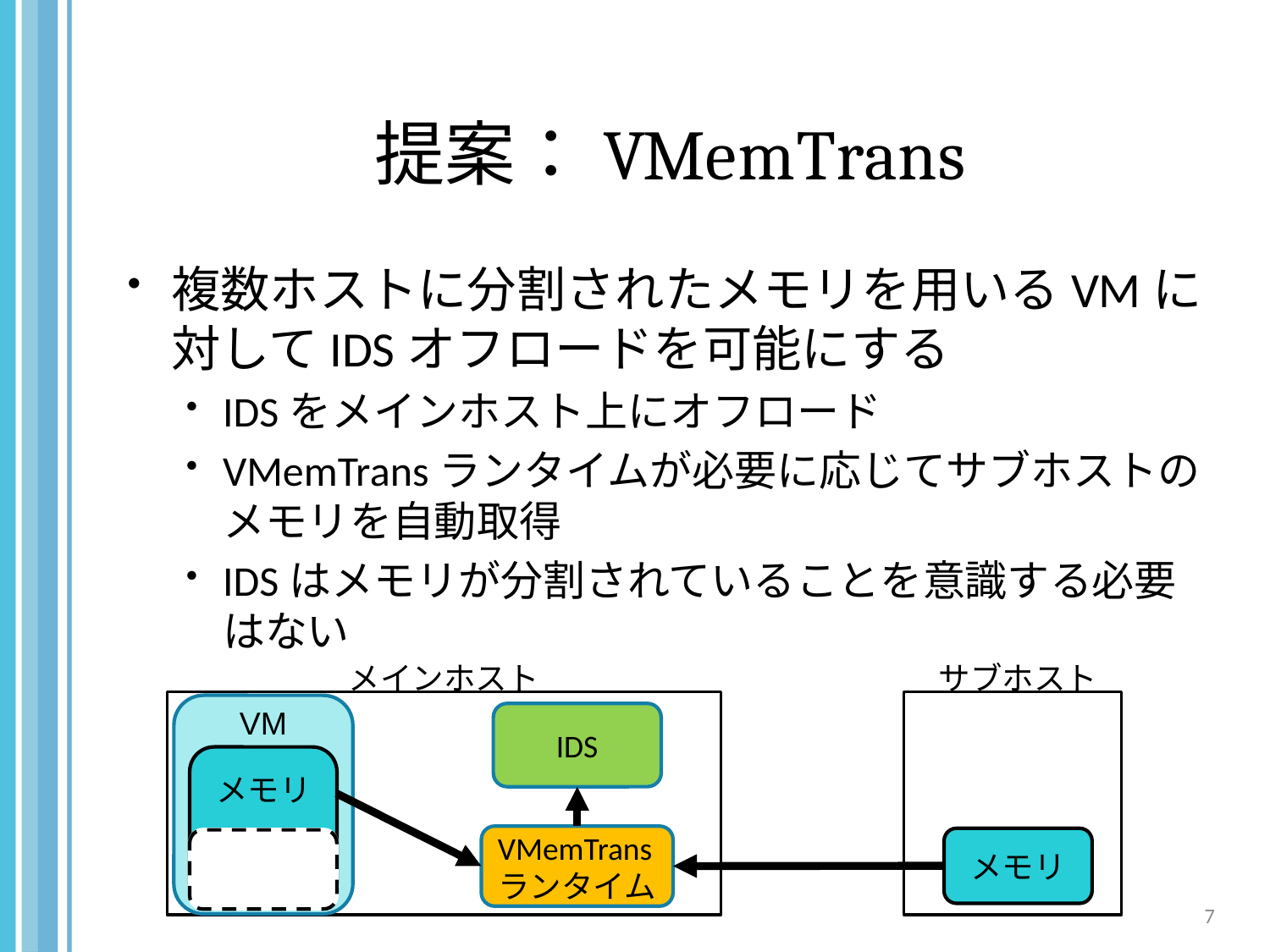

# 提案：VMemTrans
複数ホストに分割されたメモリを用いるVMに対してIDSオフロードを可能にする
IDSをメインホスト上にオフロード
VMemTransランタイムが必要に応じてサブホストのメモリを自動取得
IDSはメモリが分割されていることを意識する必要はない
メインホスト
サブホスト

VM

メモリ
メモリ
メモリ
IDS
VMemTransランタイム
メモリ
7